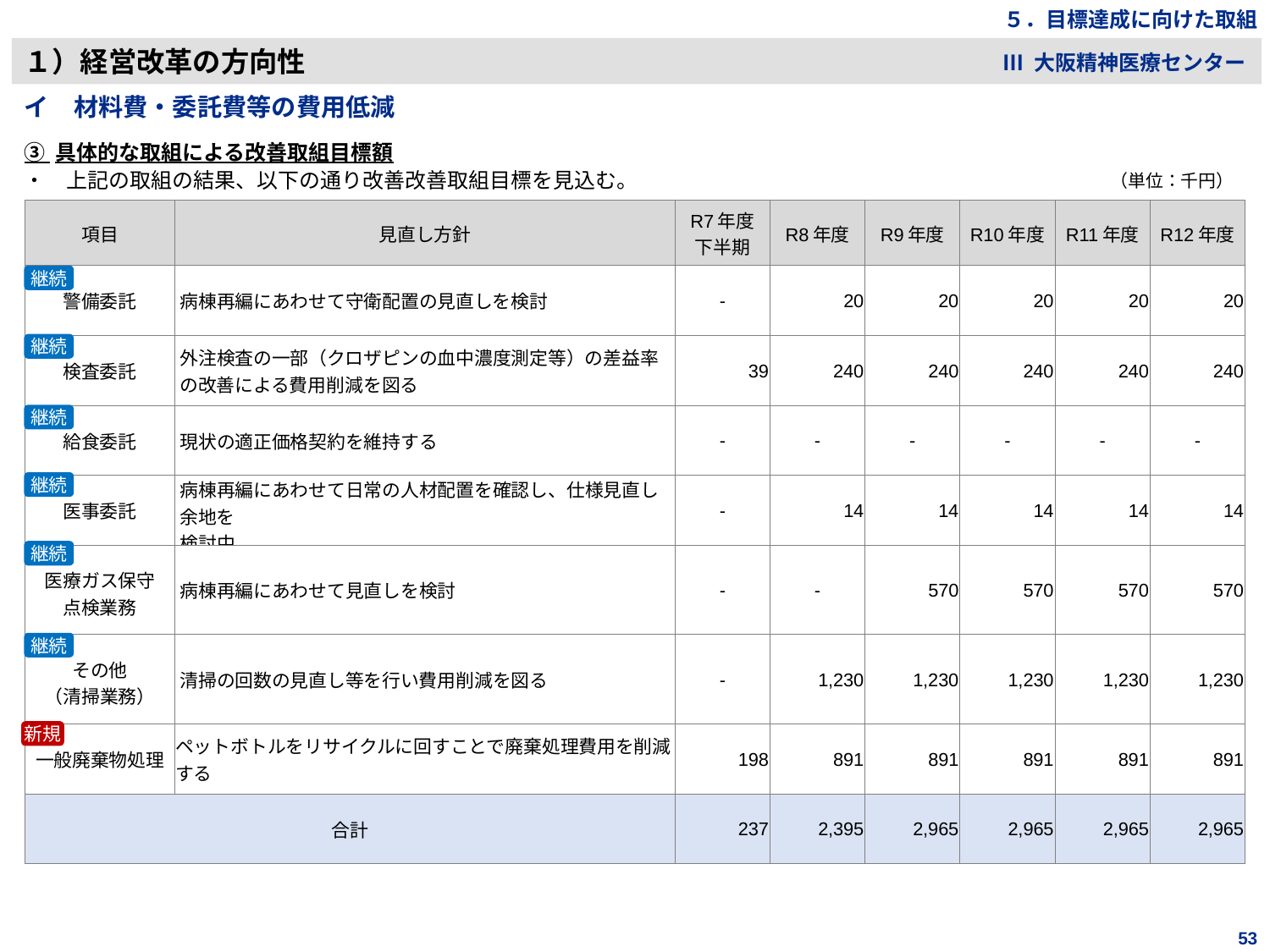

５．目標達成に向けた取組
１）経営改革の方向性
Ⅲ 大阪精神医療センター
イ　材料費・委託費等の費用低減
③ 具体的な取組による改善取組目標額
・　上記の取組の結果、以下の通り改善改善取組目標を見込む。
（単位：千円）
| 項目 | 見直し方針 | R7年度 下半期 | R8年度 | R9年度 | R10年度 | R11年度 | R12年度 |
| --- | --- | --- | --- | --- | --- | --- | --- |
| 警備委託 | 病棟再編にあわせて守衛配置の見直しを検討 | - | 20 | 20 | 20 | 20 | 20 |
| 検査委託 | 外注検査の一部（クロザピンの血中濃度測定等）の差益率の改善による費用削減を図る | 39 | 240 | 240 | 240 | 240 | 240 |
| 給食委託 | 現状の適正価格契約を維持する | - | - | - | - | - | - |
| 医事委託 | 病棟再編にあわせて日常の人材配置を確認し、仕様見直し余地を 検討中 | - | 14 | 14 | 14 | 14 | 14 |
| 医療ガス保守 点検業務 | 病棟再編にあわせて見直しを検討 | - | - | 570 | 570 | 570 | 570 |
| その他 （清掃業務） | 清掃の回数の見直し等を行い費用削減を図る | - | 1,230 | 1,230 | 1,230 | 1,230 | 1,230 |
| 一般廃棄物処理 | ペットボトルをリサイクルに回すことで廃棄処理費用を削減する | 198 | 891 | 891 | 891 | 891 | 891 |
| 合計 |  | 237 | 2,395 | 2,965 | 2,965 | 2,965 | 2,965 |
継続
継続
継続
継続
継続
継続
新規
53